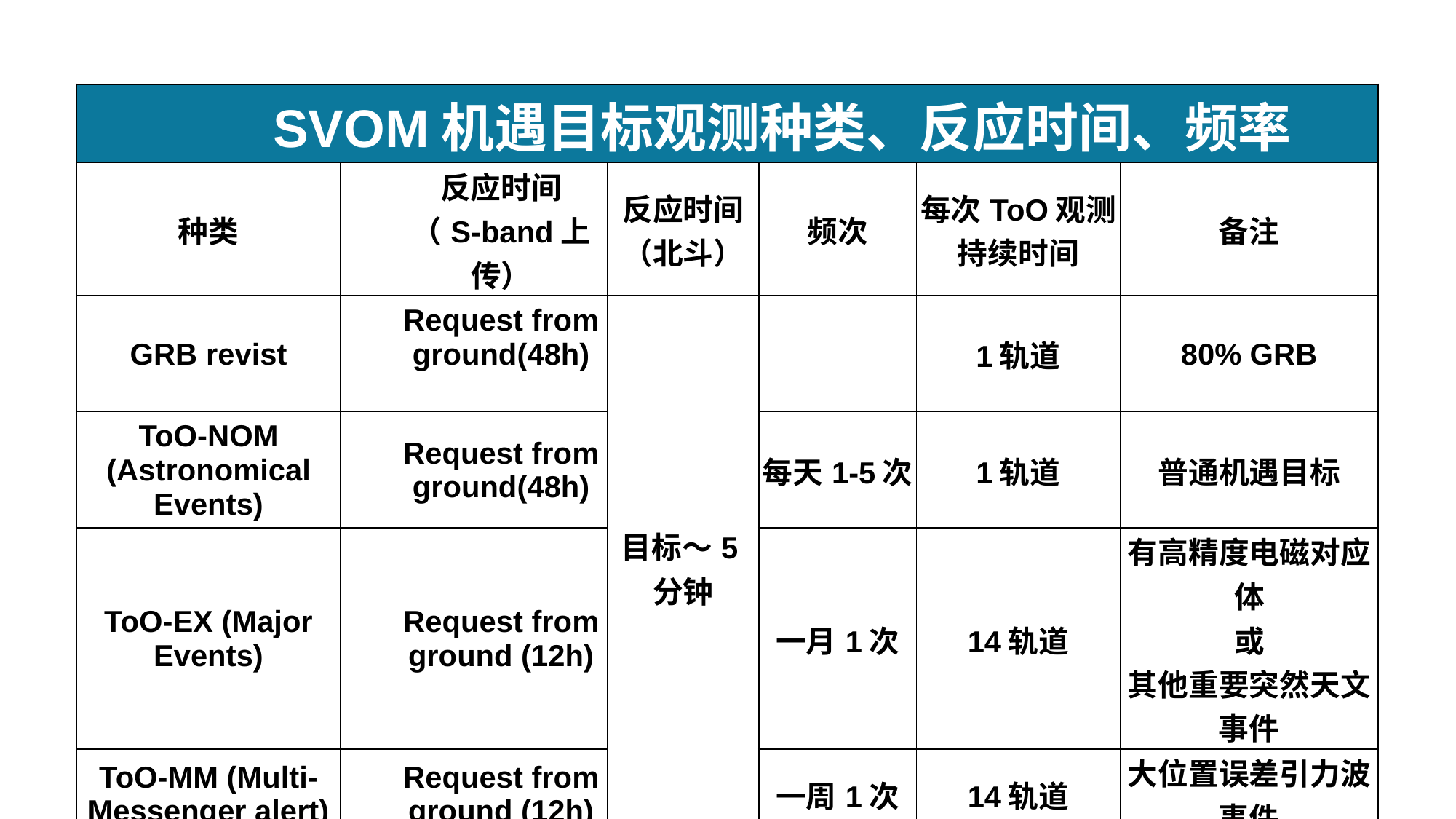

| SVOM机遇目标观测种类、反应时间、频率 |  |  |  |  |  |
| --- | --- | --- | --- | --- | --- |
| 种类 | 反应时间 （S-band上传） | 反应时间 （北斗） | 频次 | 每次ToO观测 持续时间 | 备注 |
| GRB revist | Request from ground(48h) | 目标～5分钟 |  | 1轨道 | 80% GRB |
| ToO-NOM (Astronomical Events) | Request from ground(48h) |  | 每天1-5次 | 1轨道 | 普通机遇目标 |
| ToO-EX (Major Events) | Request from ground (12h) |  | 一月1次 | 14轨道 | 有高精度电磁对应体 或 其他重要突然天文事件 |
| ToO-MM (Multi-Messenger alert) | Request from ground (12h) |  | 一周1次 | 14轨道 | 大位置误差引力波事件 |